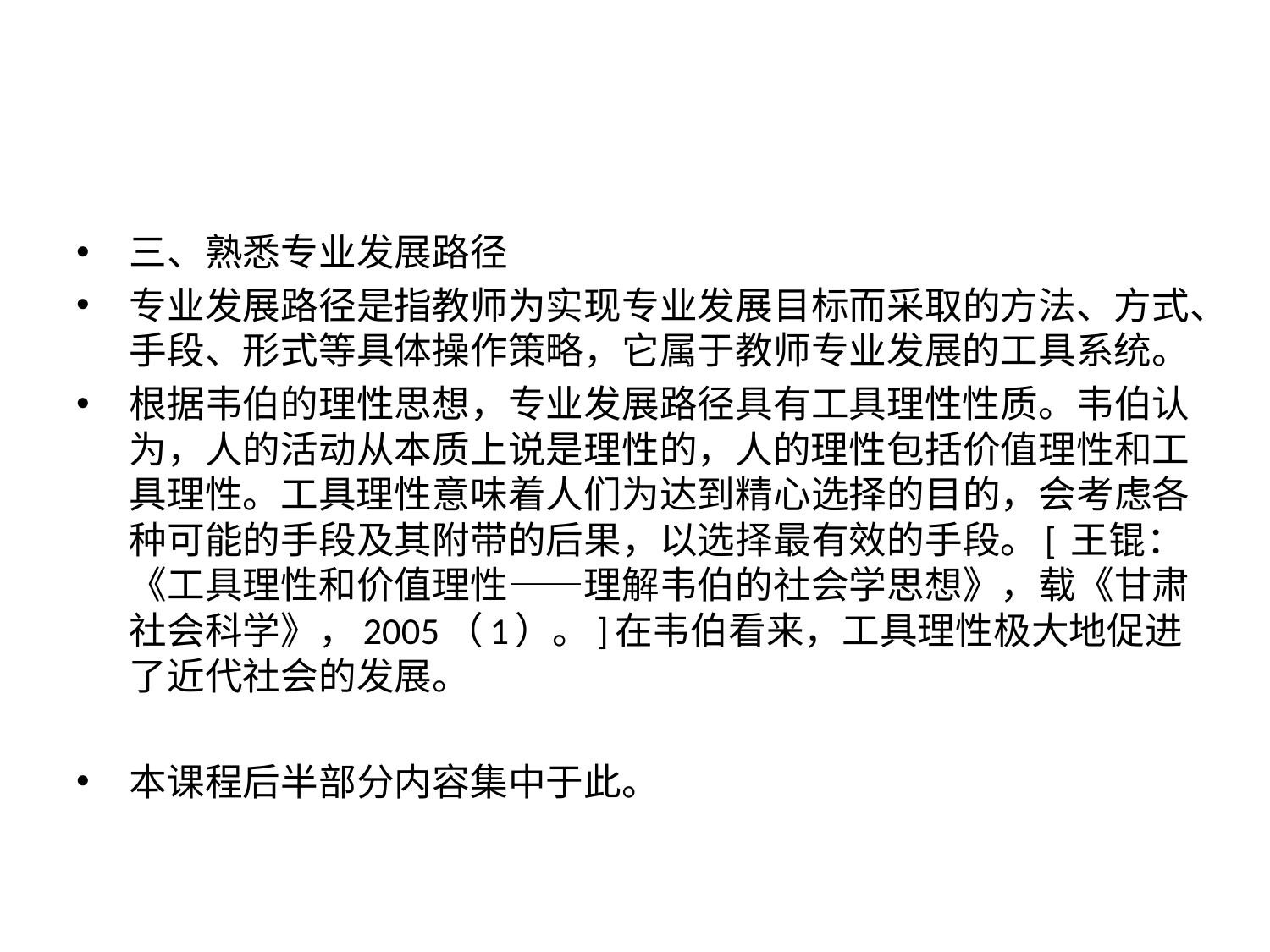

#
三、熟悉专业发展路径
专业发展路径是指教师为实现专业发展目标而采取的方法、方式、手段、形式等具体操作策略，它属于教师专业发展的工具系统。
根据韦伯的理性思想，专业发展路径具有工具理性性质。韦伯认为，人的活动从本质上说是理性的，人的理性包括价值理性和工具理性。工具理性意味着人们为达到精心选择的目的，会考虑各种可能的手段及其附带的后果，以选择最有效的手段。[ 王锟：《工具理性和价值理性——理解韦伯的社会学思想》，载《甘肃社会科学》，2005（1）。]在韦伯看来，工具理性极大地促进了近代社会的发展。

本课程后半部分内容集中于此。